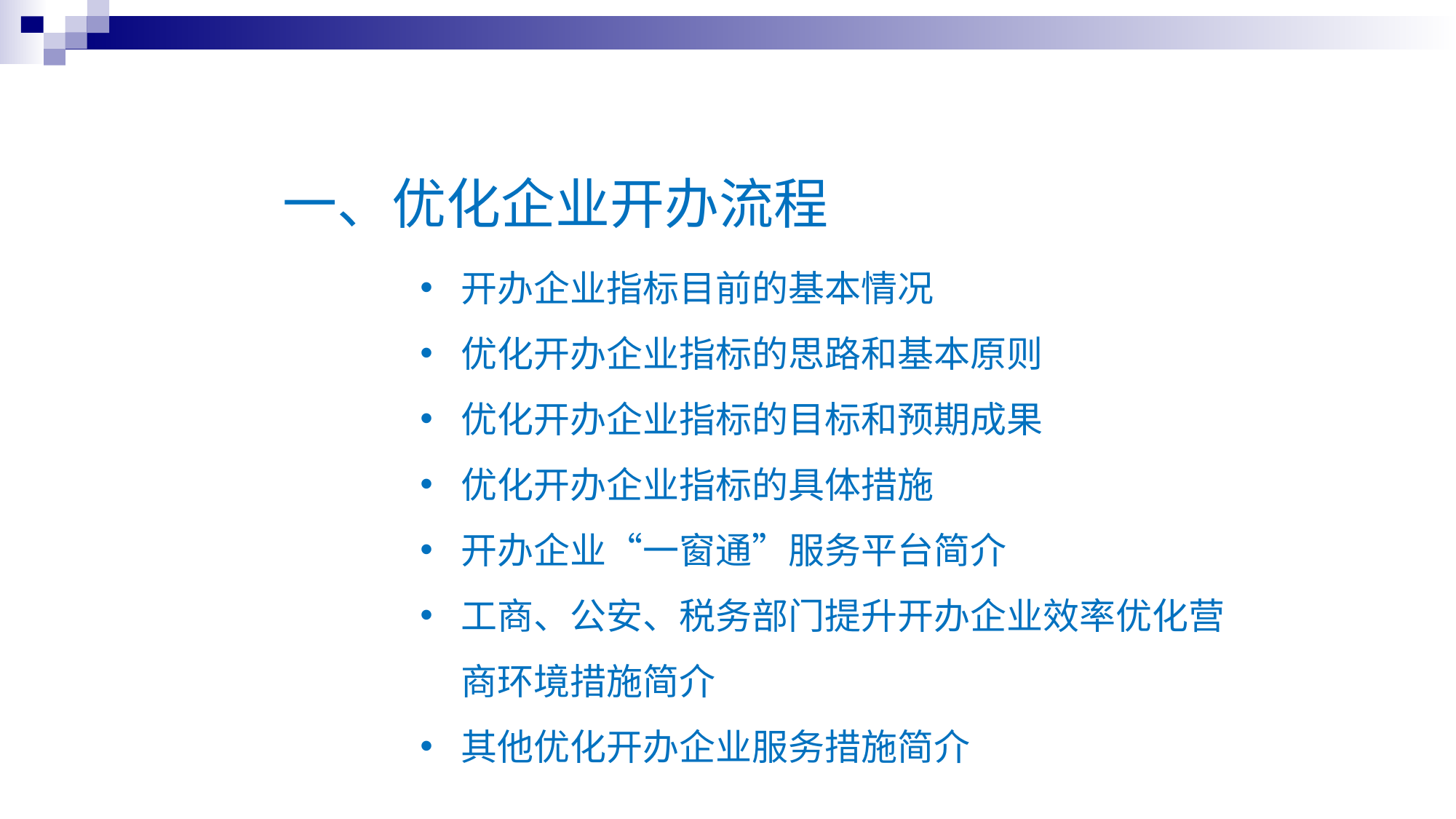

一、优化企业开办流程
开办企业指标目前的基本情况
优化开办企业指标的思路和基本原则
优化开办企业指标的目标和预期成果
优化开办企业指标的具体措施
开办企业“一窗通”服务平台简介
工商、公安、税务部门提升开办企业效率优化营商环境措施简介
其他优化开办企业服务措施简介